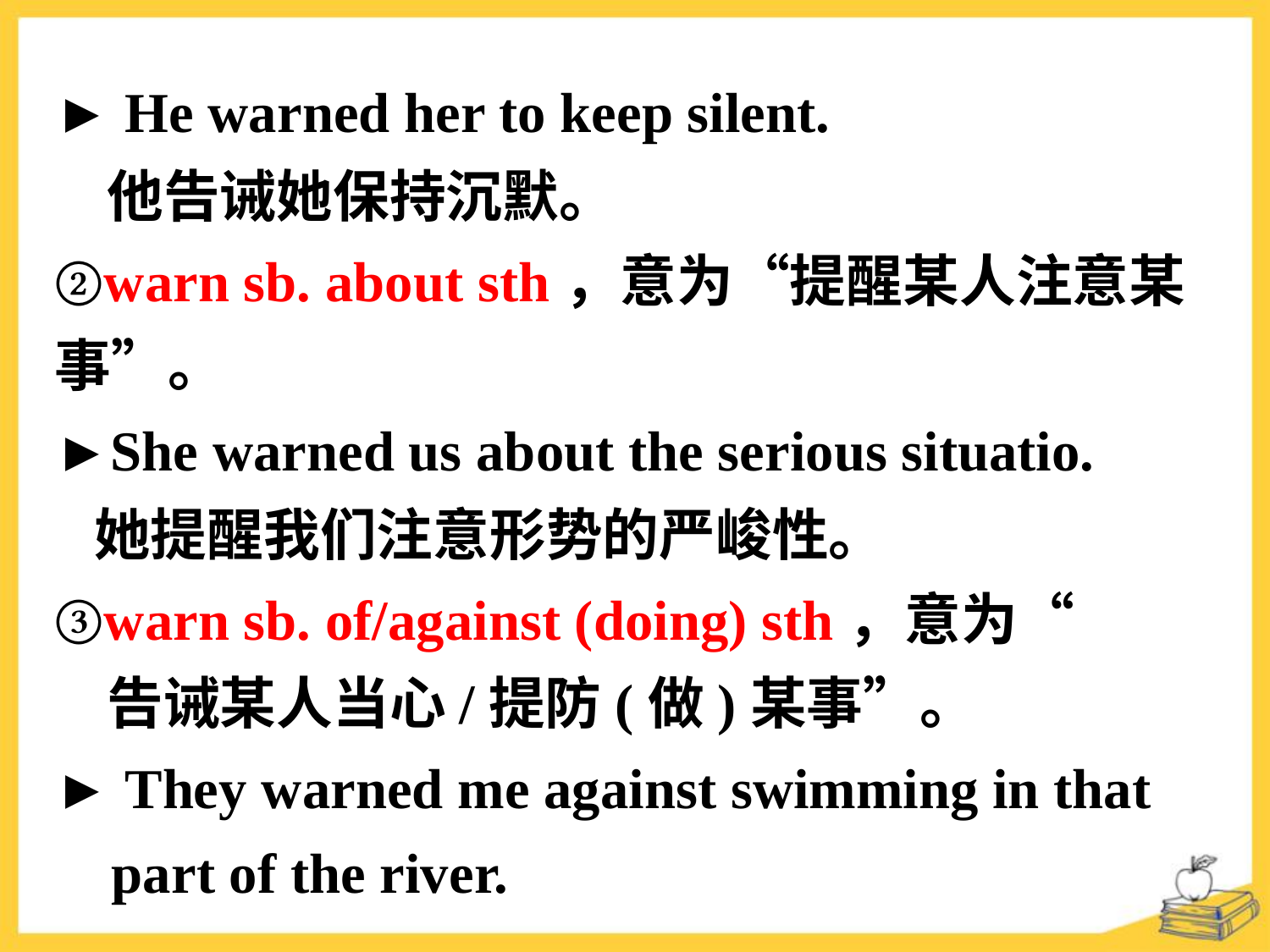

► He warned her to keep silent.
   他告诫她保持沉默。
②warn sb. about sth，意为“提醒某人注意某事”。
►She warned us about the serious situatio.
  她提醒我们注意形势的严峻性。
③warn sb. of/against (doing) sth，意为“
   告诫某人当心/提防(做)某事”。
► They warned me against swimming in that
    part of the river.